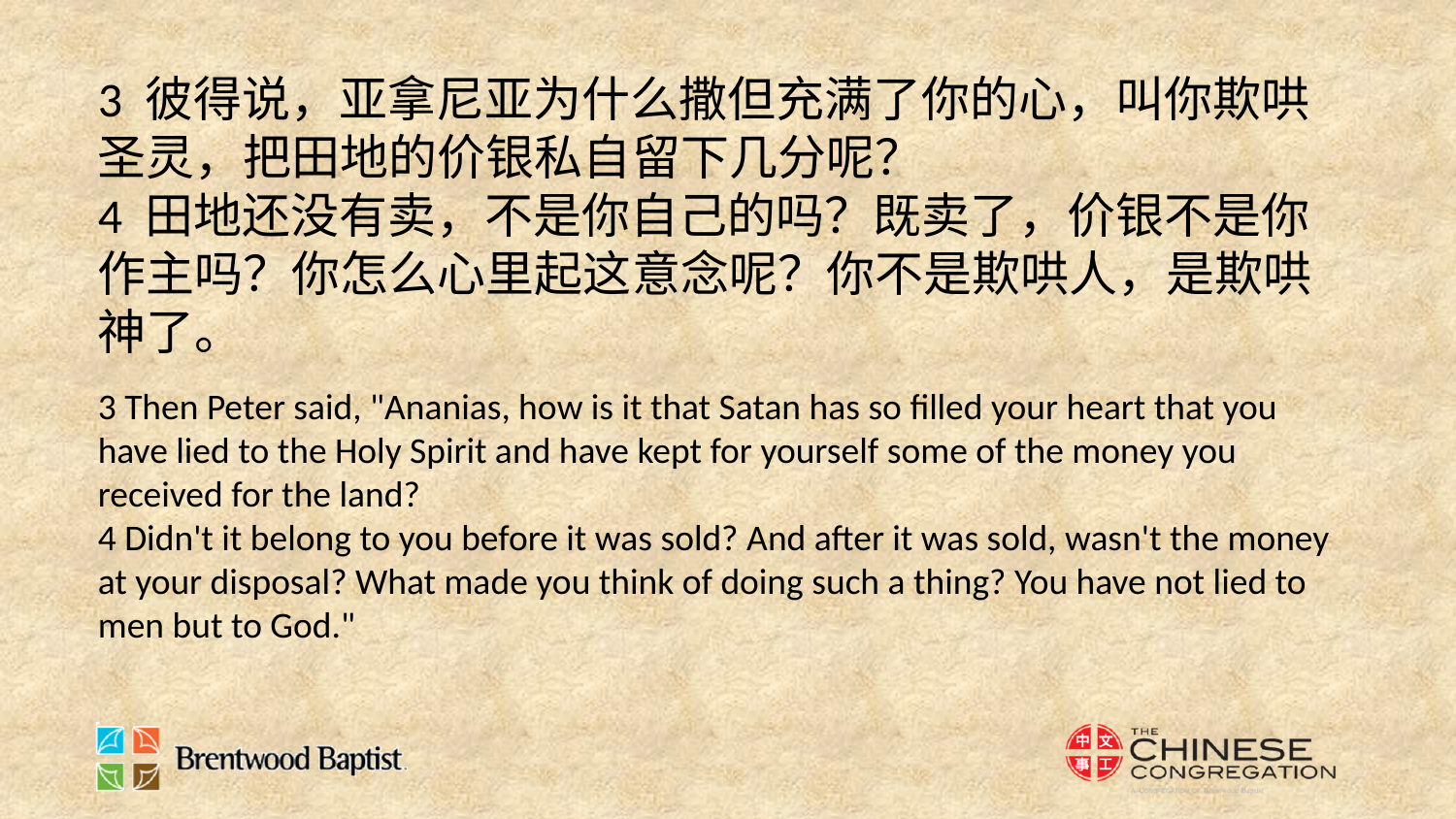

3 彼得说，亚拿尼亚为什么撒但充满了你的心，叫你欺哄圣灵，把田地的价银私自留下几分呢？
4 田地还没有卖，不是你自己的吗？既卖了，价银不是你作主吗？你怎么心里起这意念呢？你不是欺哄人，是欺哄神了。

3 Then Peter said, "Ananias, how is it that Satan has so filled your heart that you have lied to the Holy Spirit and have kept for yourself some of the money you received for the land?
4 Didn't it belong to you before it was sold? And after it was sold, wasn't the money at your disposal? What made you think of doing such a thing? You have not lied to men but to God."